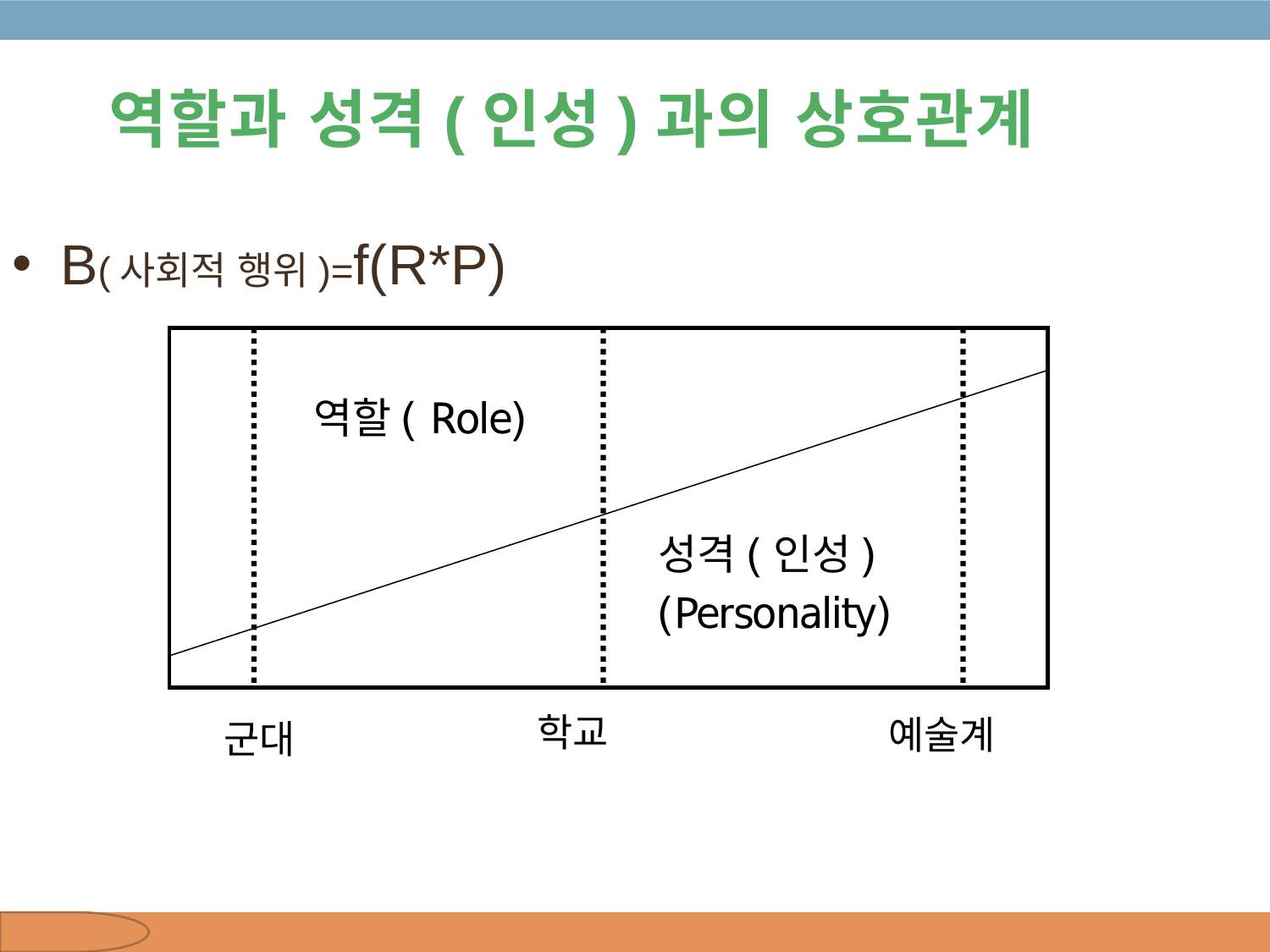

역할과 성격(인성)과의 상호관계
B(사회적 행위)=f(R*P)

역할( Role)
성격(인성)
(Personality)
학교
예술계
군대